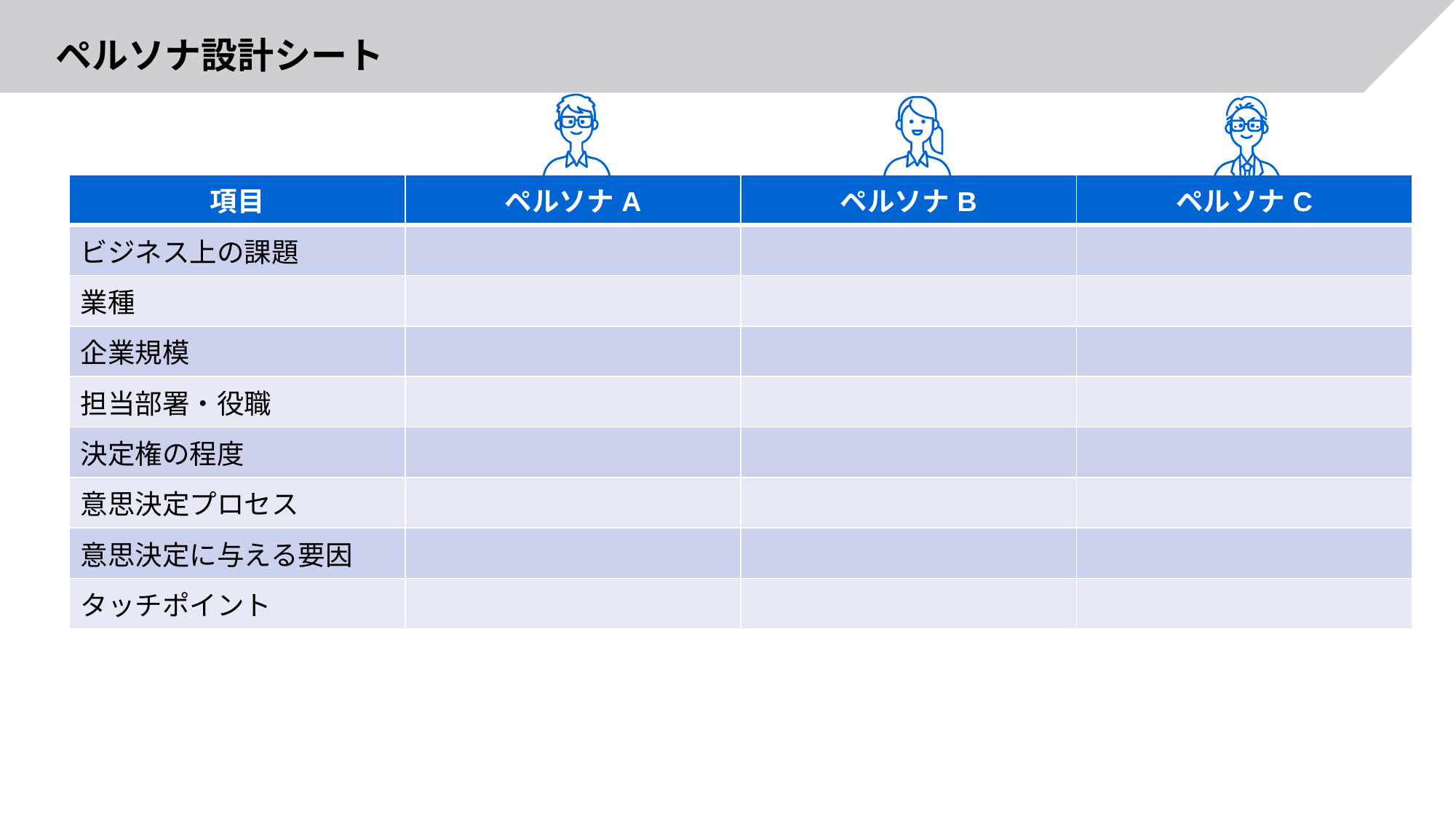

# ペルソナ設計シート

| 項目 | ペルソナA | ペルソナB | ペルソナC |
| --- | --- | --- | --- |
| ビジネス上の課題 |  |  |  |
| 業種 |  |  |  |
| 企業規模 |  |  |  |
| 担当部署・役職 |  |  |  |
| 決定権の程度 |  |  |  |
| 意思決定プロセス |  |  |  |
| 意思決定に与える要因 |  |  |  |
| タッチポイント |  |  |  |